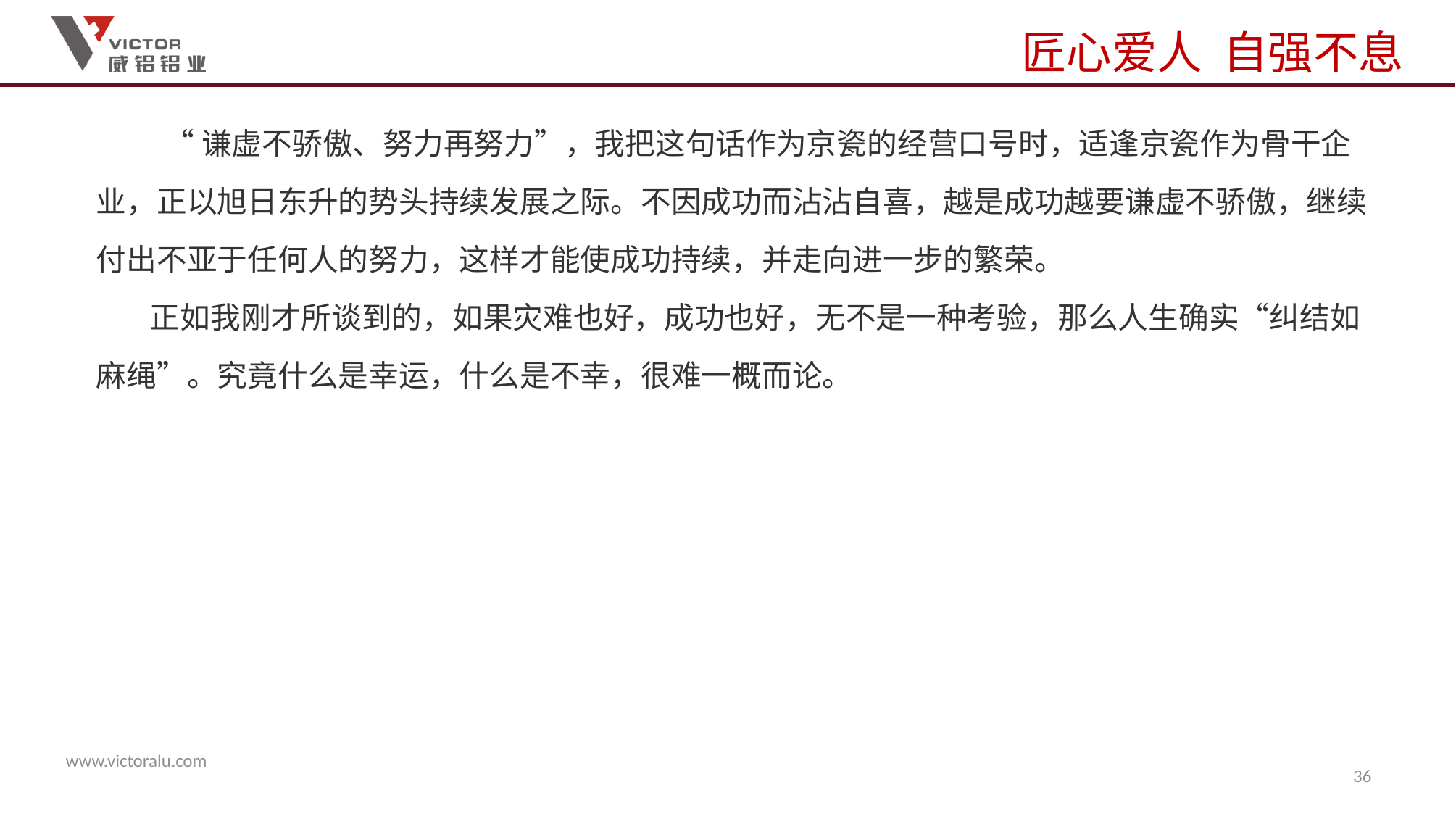

“谦虚不骄傲、努力再努力”，我把这句话作为京瓷的经营口号时，适逢京瓷作为骨干企业，正以旭日东升的势头持续发展之际。不因成功而沾沾自喜，越是成功越要谦虚不骄傲，继续付出不亚于任何人的努力，这样才能使成功持续，并走向进一步的繁荣。
        正如我刚才所谈到的，如果灾难也好，成功也好，无不是一种考验，那么人生确实“纠结如麻绳”。究竟什么是幸运，什么是不幸，很难一概而论。
36